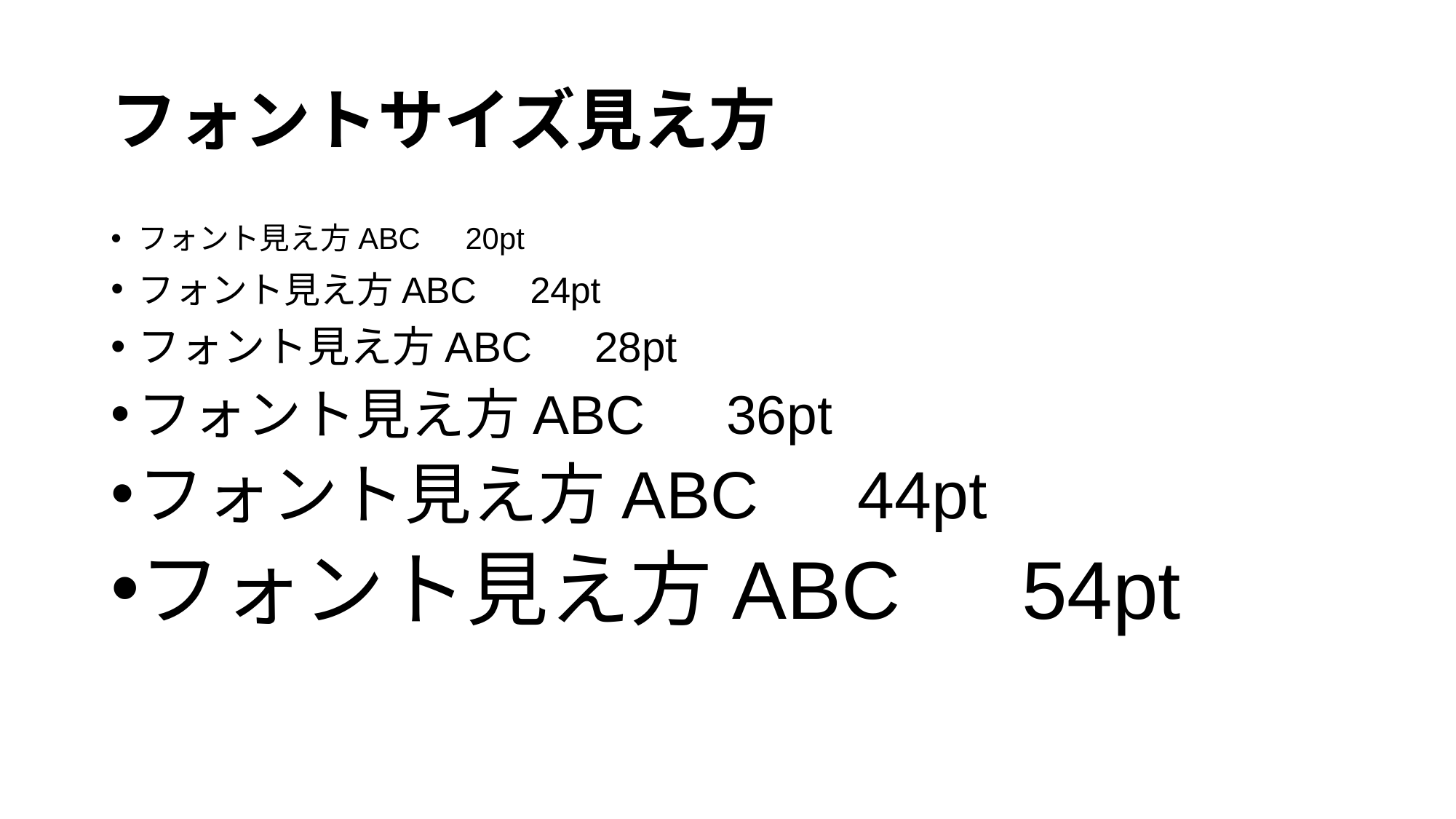

# フォントサイズ見え方
フォント見え方ABC　20pt
フォント見え方ABC　24pt
フォント見え方ABC　28pt
フォント見え方ABC　36pt
フォント見え方ABC　44pt
フォント見え方ABC　54pt